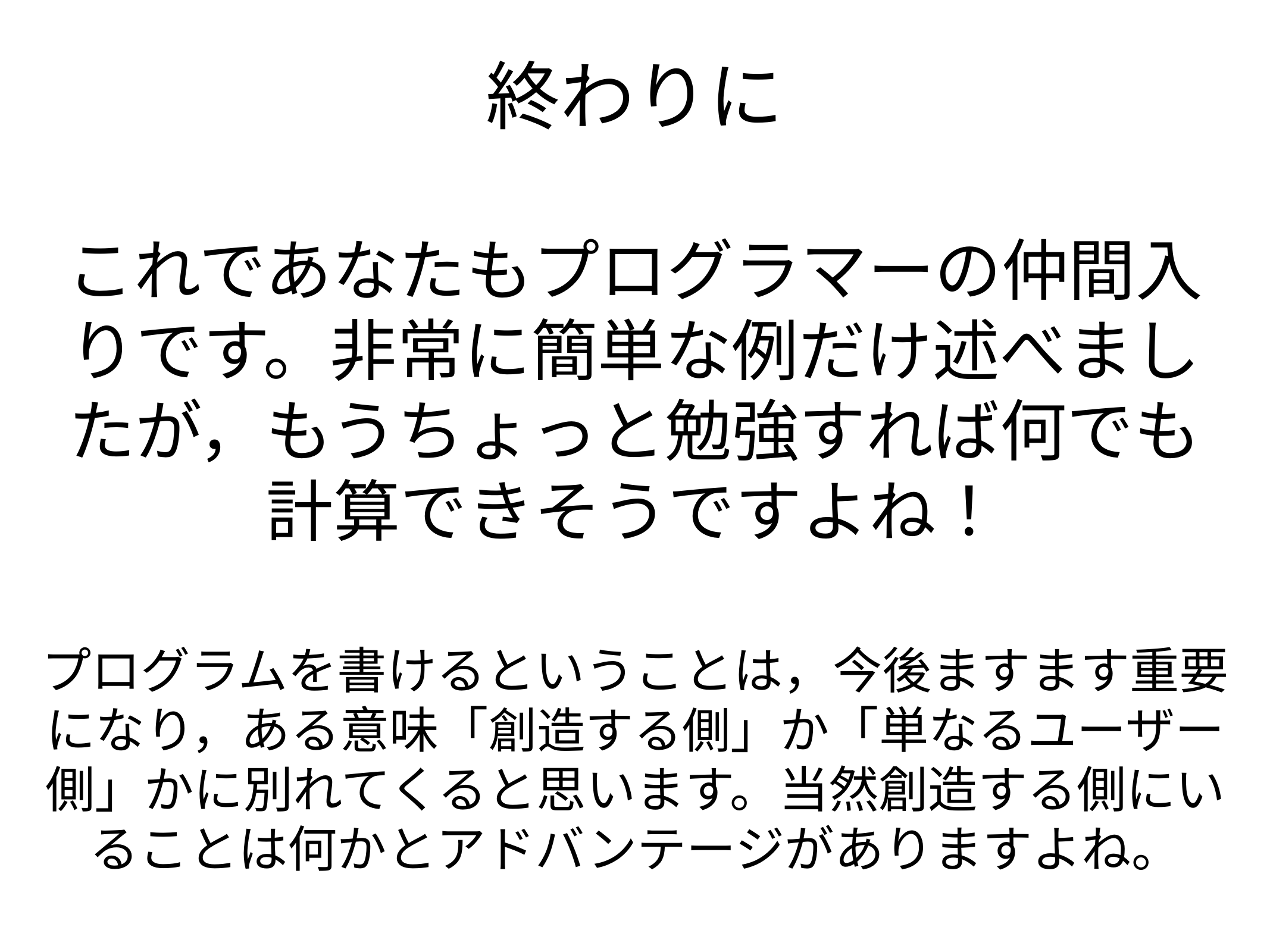

# 終わりに 　 これであなたもプログラマーの仲間入りです。非常に簡単な例だけ述べましたが，もうちょっと勉強すれば何でも計算できそうですよね！
プログラムを書けるということは，今後ますます重要になり，ある意味「創造する側」か「単なるユーザー側」かに別れてくると思います。当然創造する側にいることは何かとアドバンテージがありますよね。